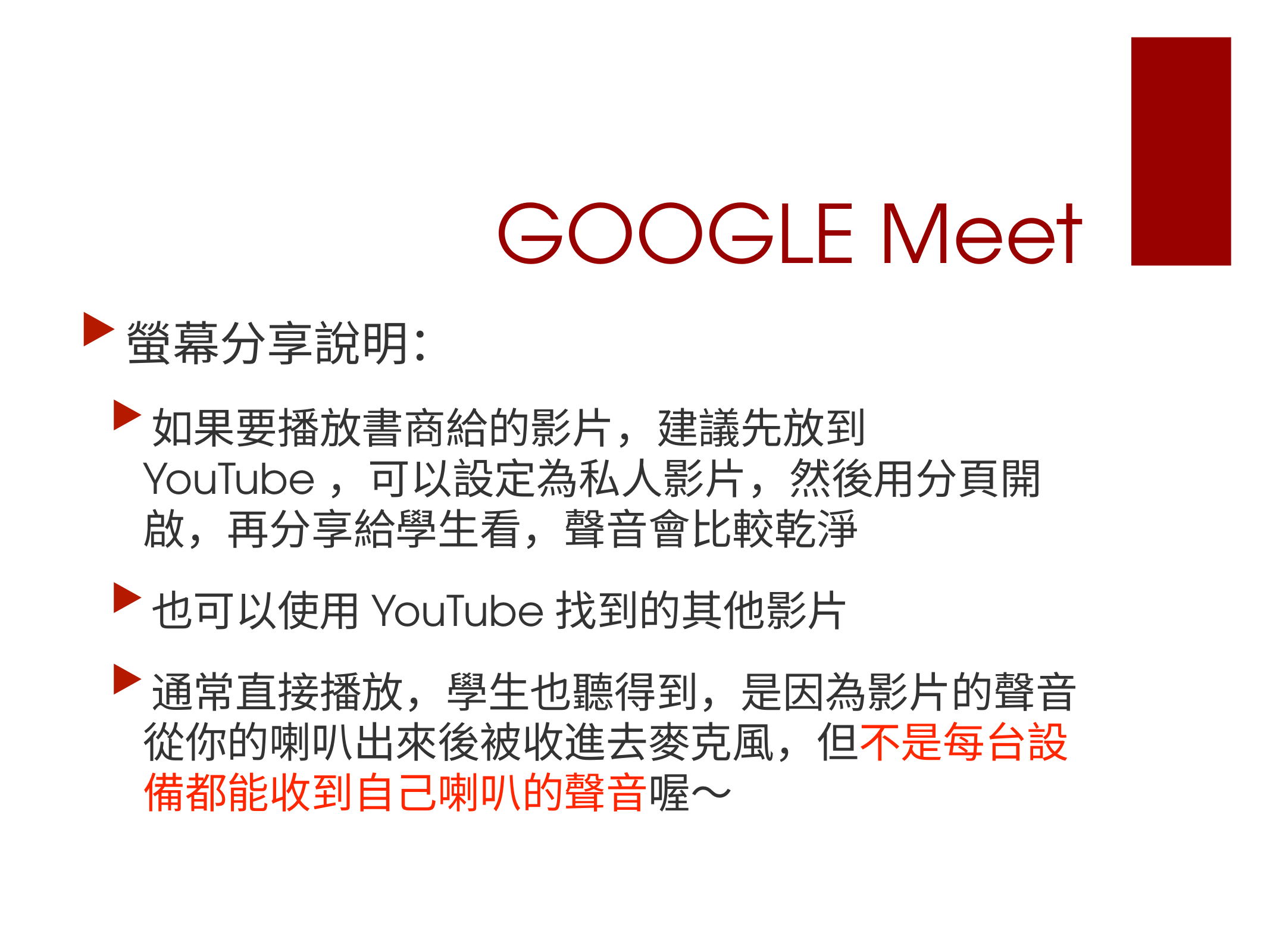

# GOOGLE Meet
螢幕分享說明：
如果要播放書商給的影片，建議先放到YouTube，可以設定為私人影片，然後用分頁開啟，再分享給學生看，聲音會比較乾淨
也可以使用YouTube找到的其他影片
通常直接播放，學生也聽得到，是因為影片的聲音從你的喇叭出來後被收進去麥克風，但不是每台設備都能收到自己喇叭的聲音喔～